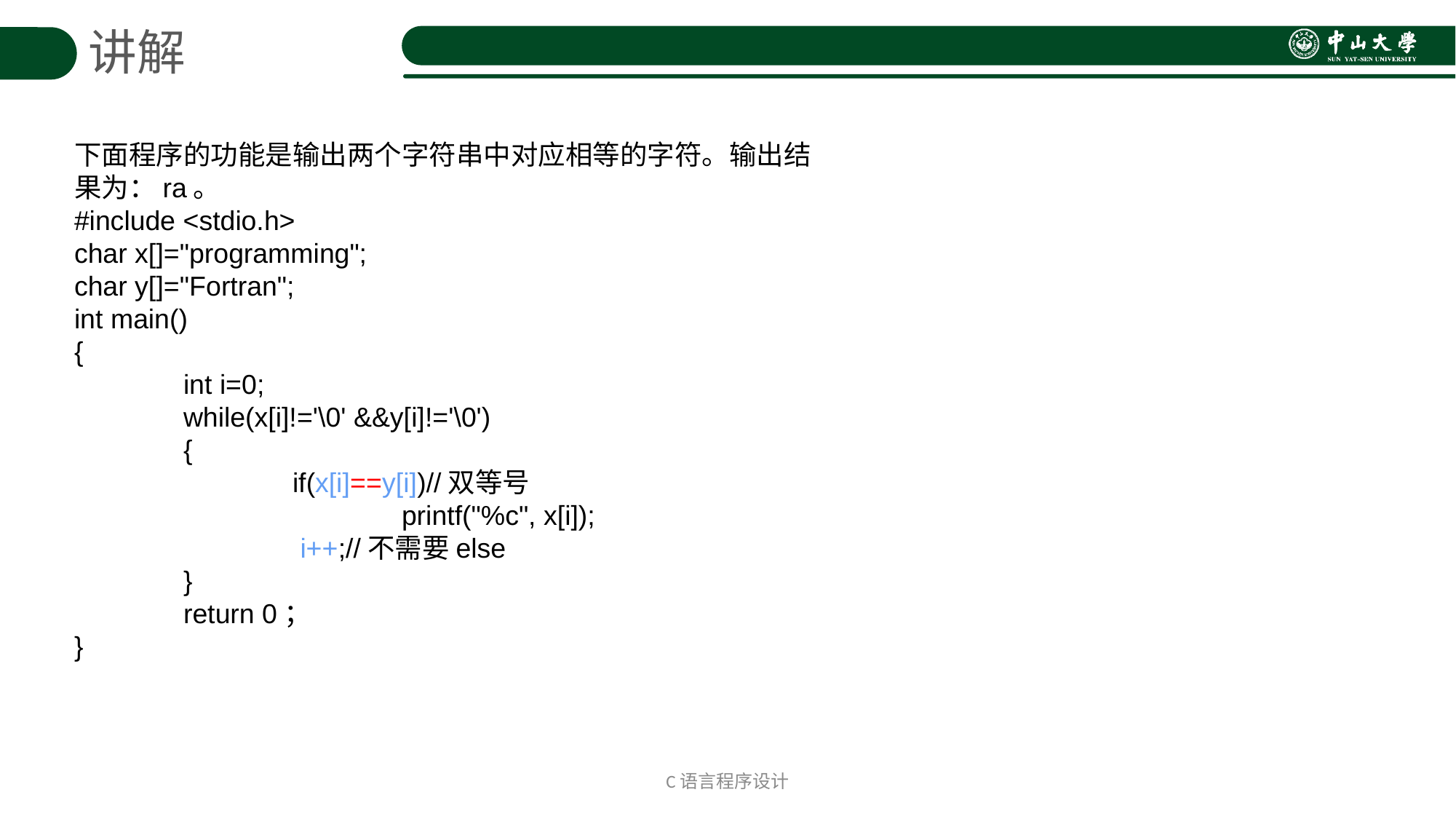

讲解
下面程序的功能是输出两个字符串中对应相等的字符。输出结果为：ra。
#include <stdio.h>
char x[]="programming";
char y[]="Fortran";
int main()
{
	int i=0;
	while(x[i]!='\0' &&y[i]!='\0')
	{
		if(x[i]==y[i])//双等号
			printf("%c", x[i]);
		 i++;//不需要else
	}
	return 0；
}

C语言程序设计
5